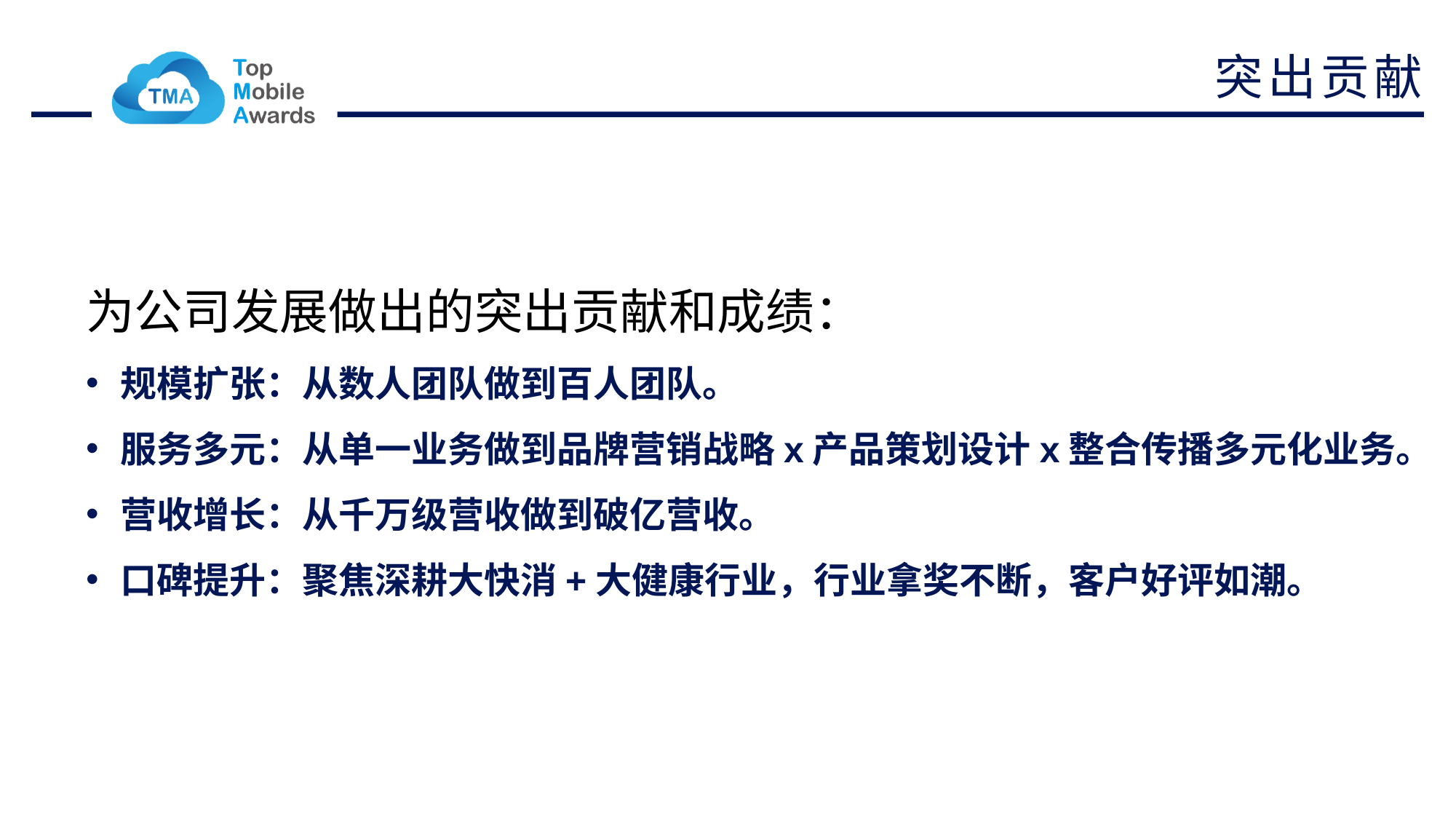

为公司发展做出的突出贡献和成绩：
规模扩张：从数人团队做到百人团队。
服务多元：从单一业务做到品牌营销战略x产品策划设计x整合传播多元化业务。
营收增长：从千万级营收做到破亿营收。
口碑提升：聚焦深耕大快消+大健康行业，行业拿奖不断，客户好评如潮。